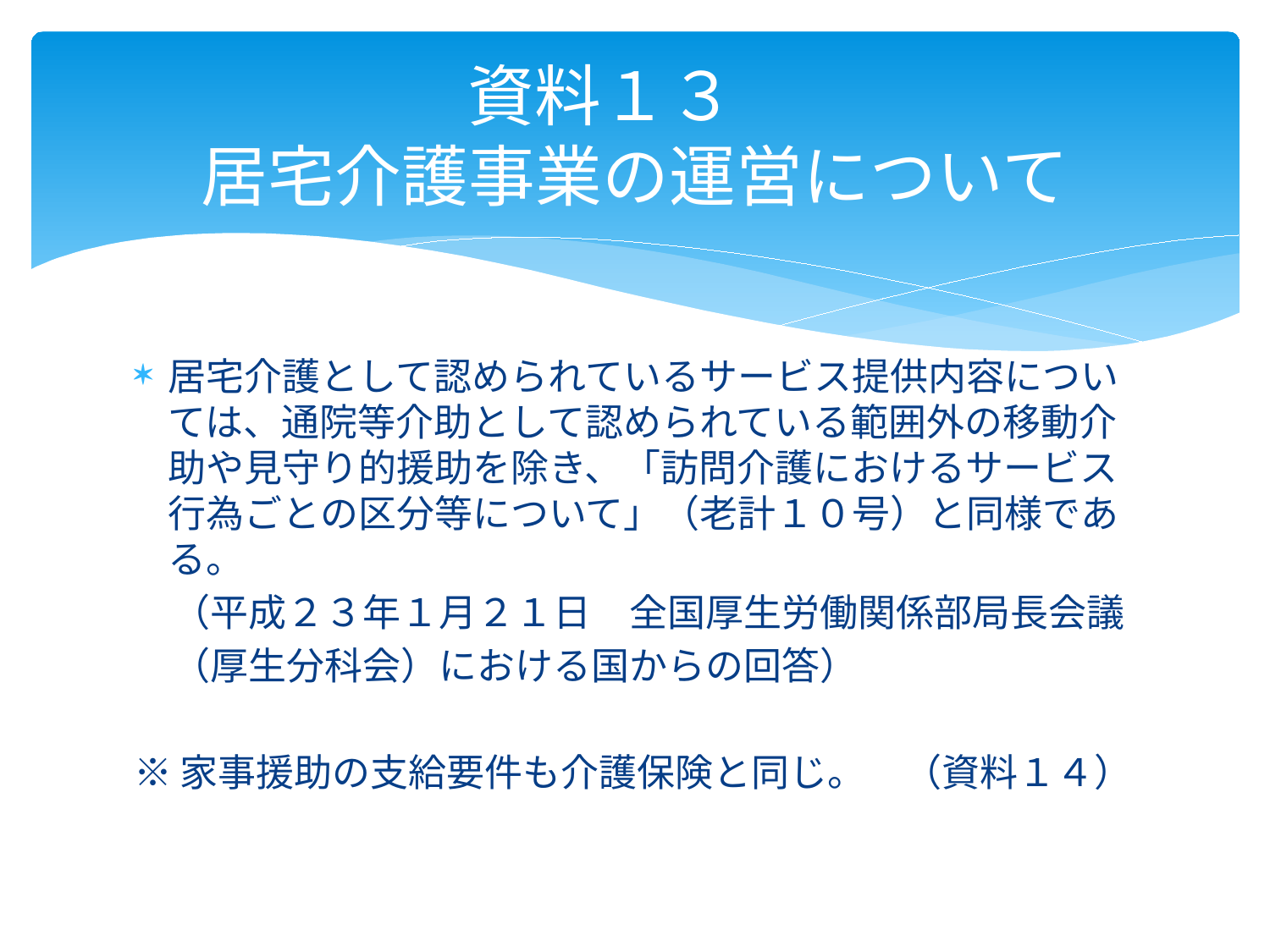

# 資料１３　 居宅介護事業の運営について
居宅介護として認められているサービス提供内容については、通院等介助として認められている範囲外の移動介助や見守り的援助を除き、「訪問介護におけるサービス行為ごとの区分等について」（老計１０号）と同様である。
　（平成２３年１月２１日　全国厚生労働関係部局長会議
　（厚生分科会）における国からの回答）

※家事援助の支給要件も介護保険と同じ。　（資料１４）